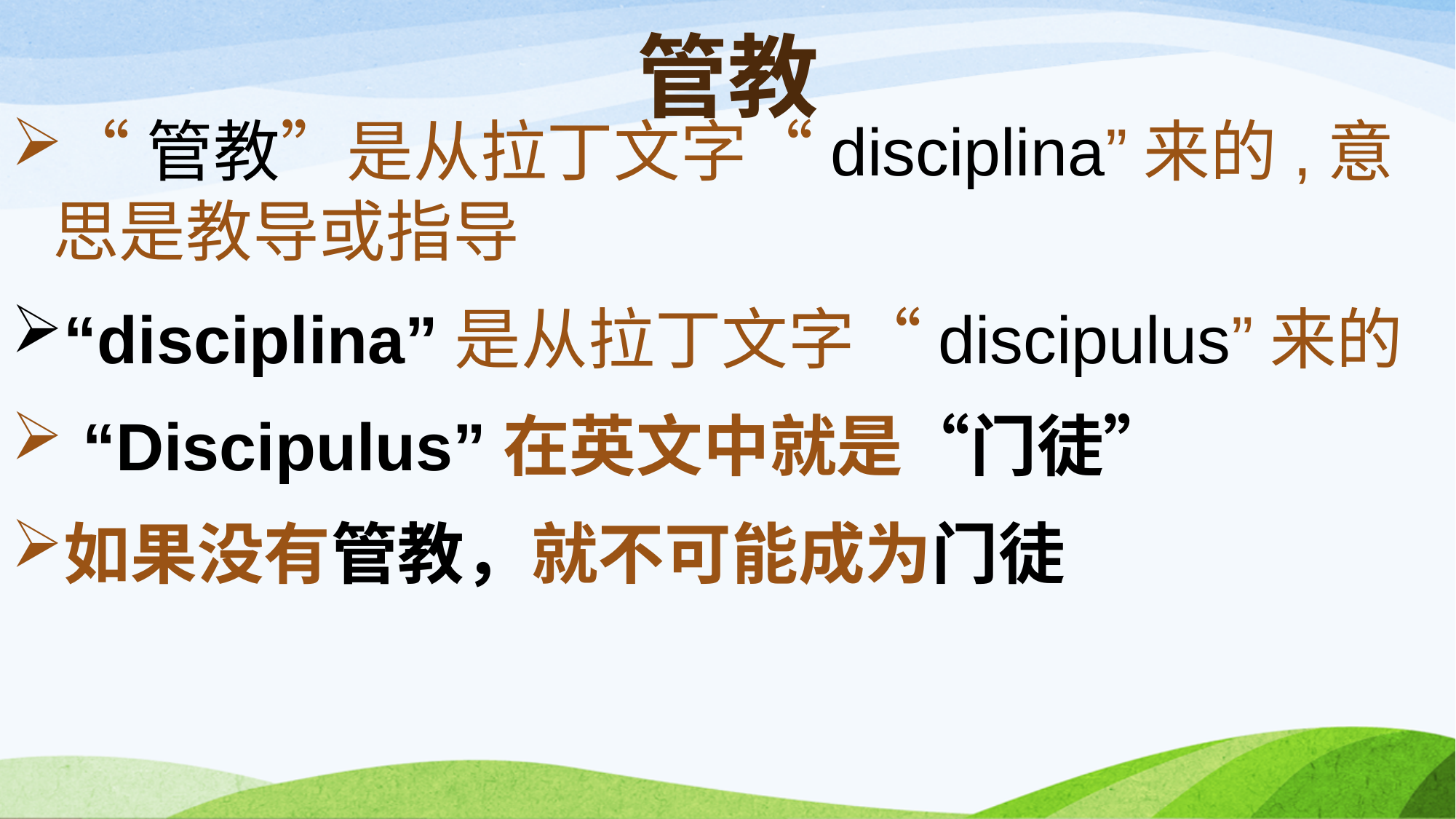

# 管教
“管教”是从拉丁文字“disciplina”来的,意思是教导或指导
“disciplina”是从拉丁文字“discipulus”来的
 “Discipulus”在英文中就是“门徒”
如果没有管教，就不可能成为门徒